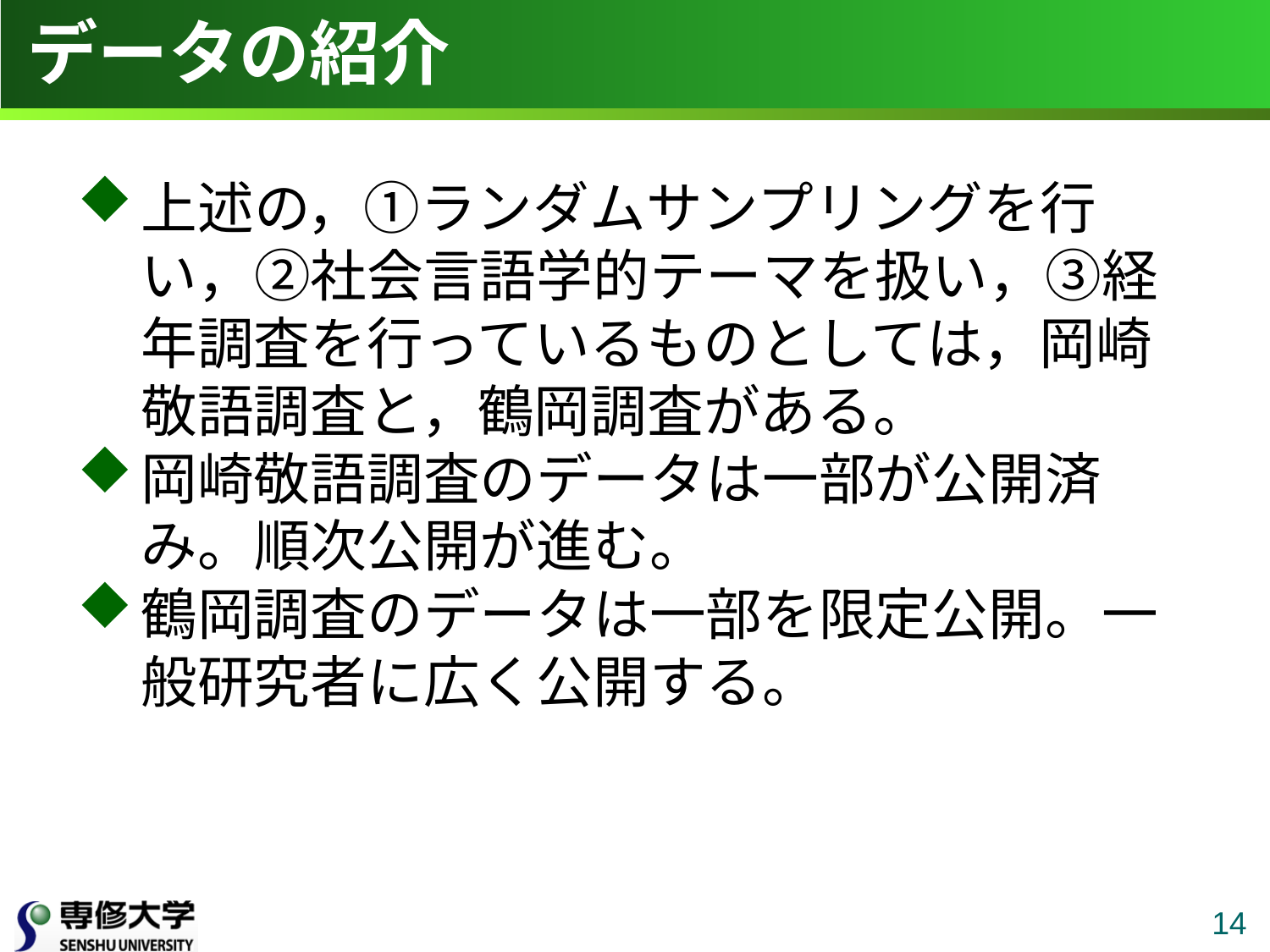

# データの紹介
上述の，①ランダムサンプリングを行い，②社会言語学的テーマを扱い，③経年調査を行っているものとしては，岡崎敬語調査と，鶴岡調査がある。
岡崎敬語調査のデータは一部が公開済み。順次公開が進む。
鶴岡調査のデータは一部を限定公開。一般研究者に広く公開する。
14